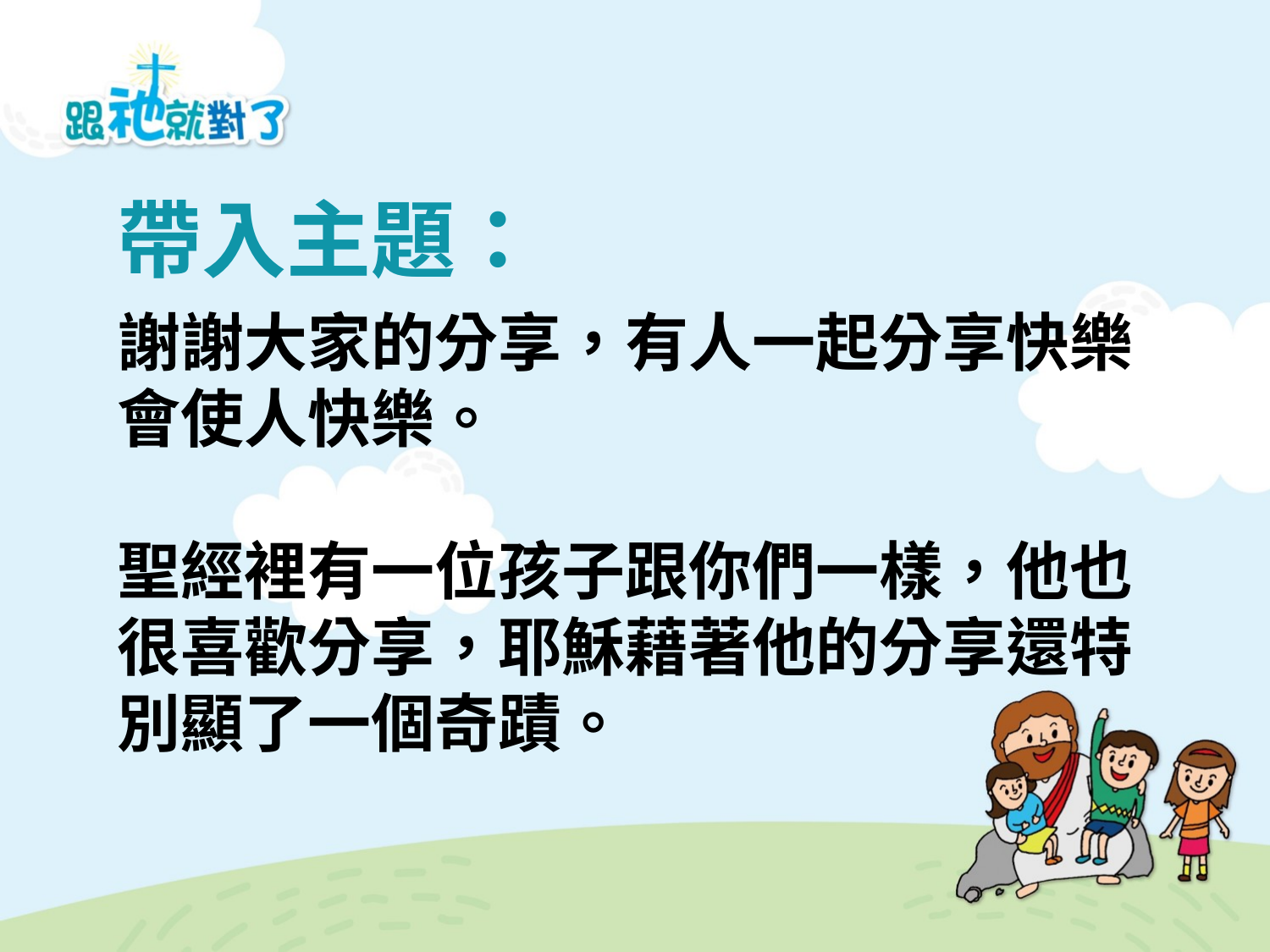

帶入主題：
謝謝大家的分享，有人一起分享快樂會使人快樂。

聖經裡有一位孩子跟你們一樣，他也很喜歡分享，耶穌藉著他的分享還特別顯了一個奇蹟。